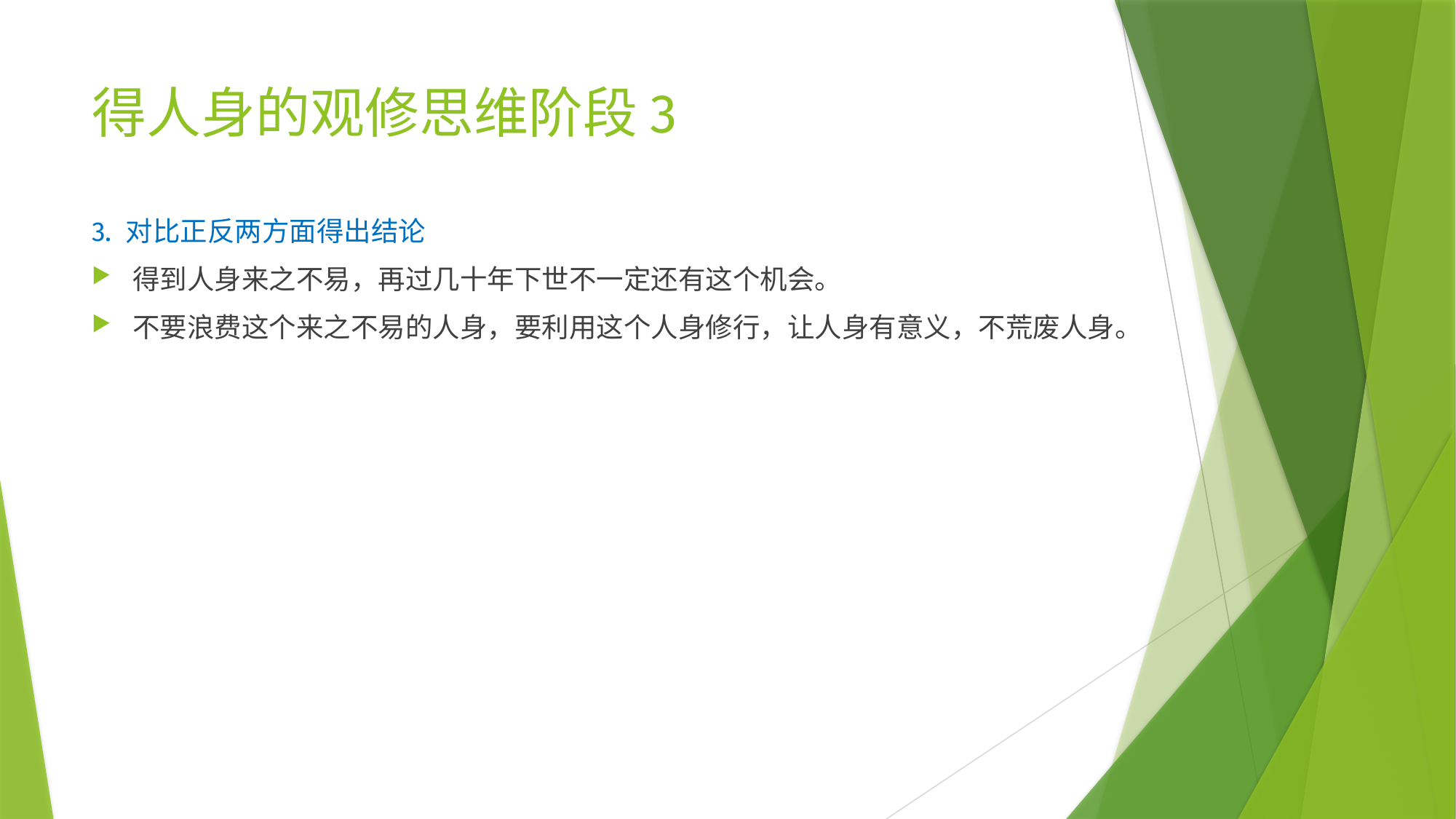

# 得人身的观修思维阶段3
3. 对比正反两方面得出结论
得到人身来之不易，再过几十年下世不一定还有这个机会。
不要浪费这个来之不易的人身，要利用这个人身修行，让人身有意义，不荒废人身。